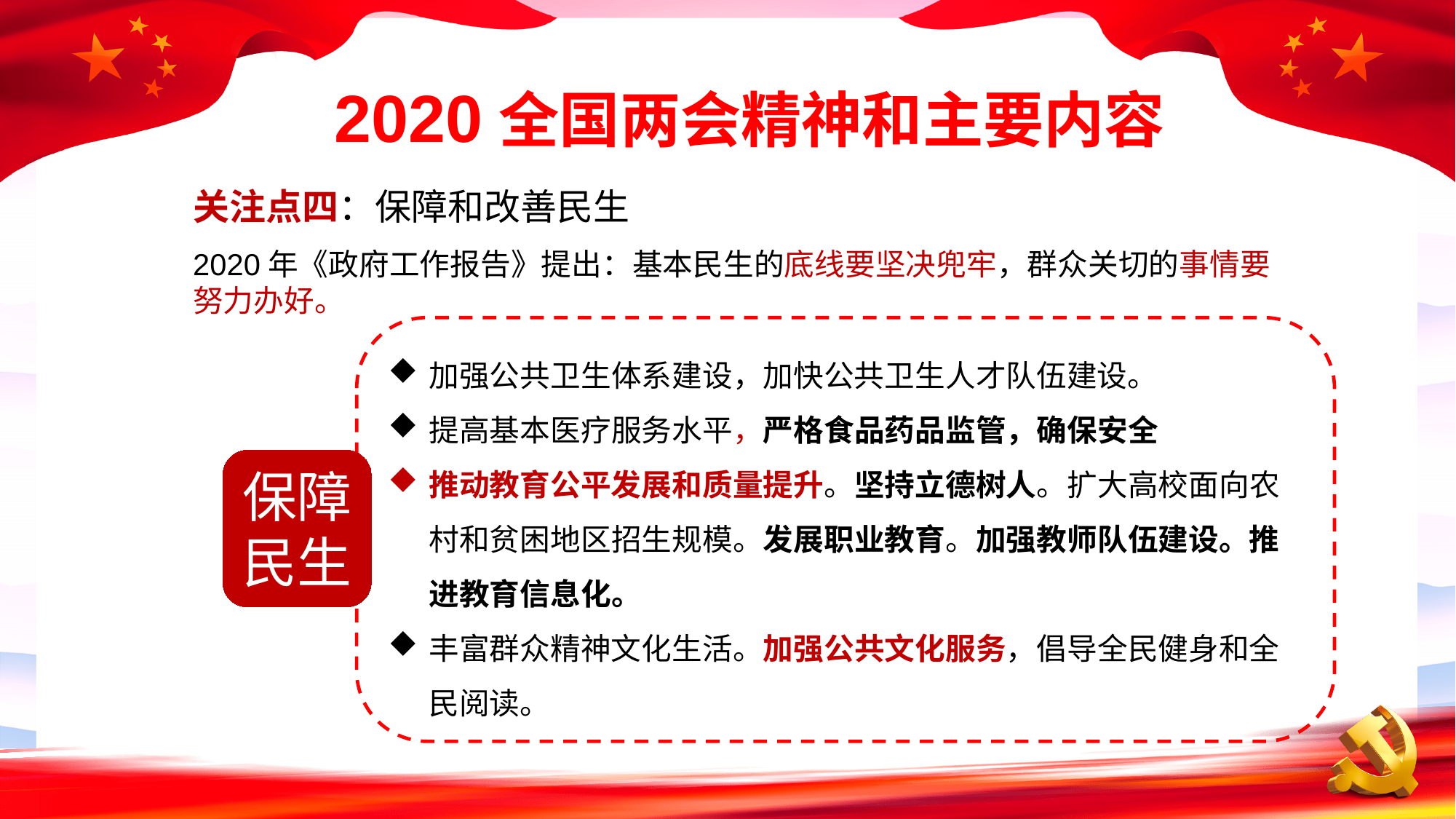

关注点四：保障和改善民生
2020年《政府工作报告》提出：基本民生的底线要坚决兜牢，群众关切的事情要努力办好。
加强公共卫生体系建设，加快公共卫生人才队伍建设。
提高基本医疗服务水平，严格食品药品监管，确保安全
推动教育公平发展和质量提升。坚持立德树人。扩大高校面向农村和贫困地区招生规模。发展职业教育。加强教师队伍建设。推进教育信息化。
丰富群众精神文化生活。加强公共文化服务，倡导全民健身和全民阅读。
保障民生